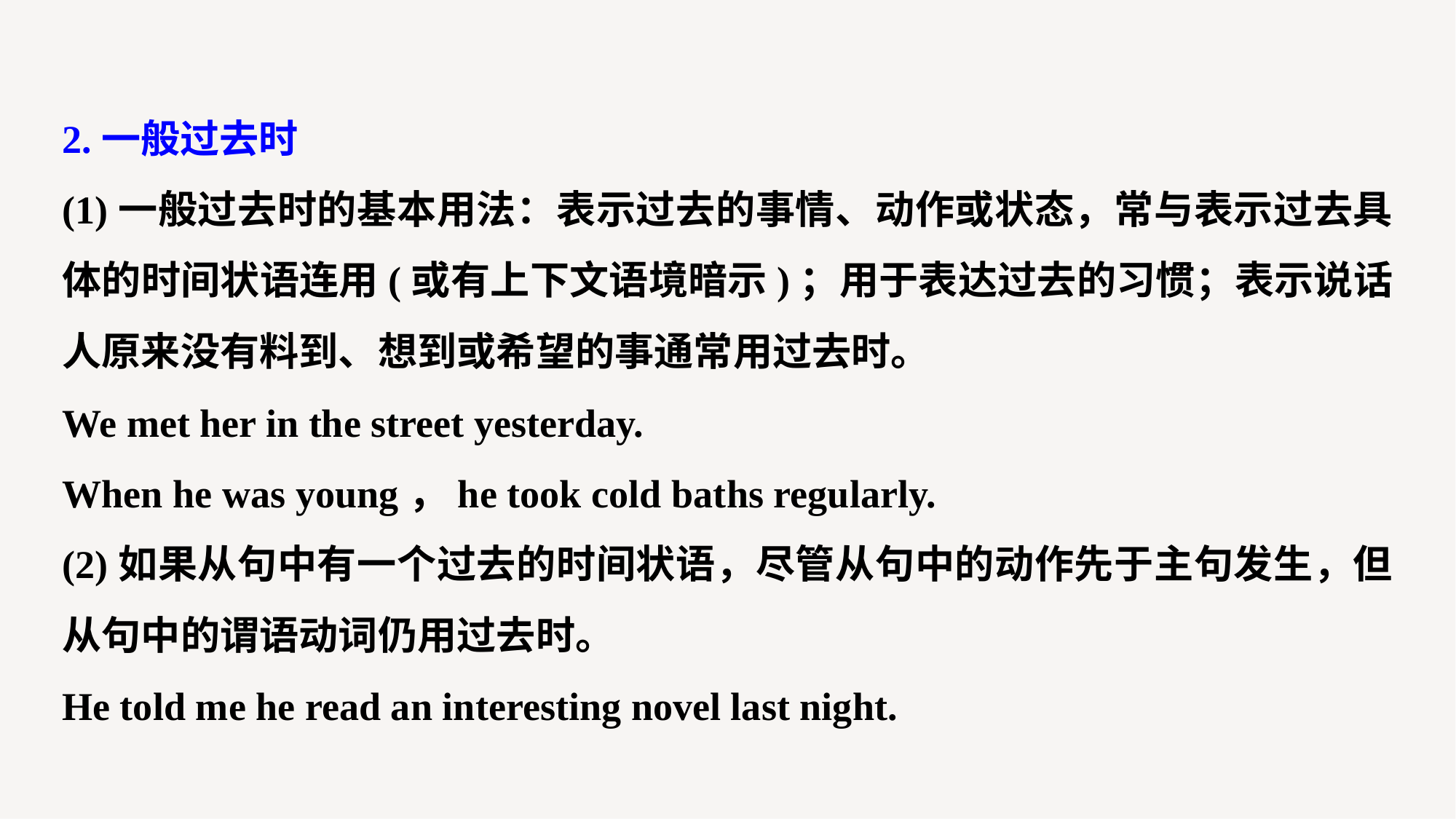

2.一般过去时
(1)一般过去时的基本用法：表示过去的事情、动作或状态，常与表示过去具体的时间状语连用(或有上下文语境暗示)；用于表达过去的习惯；表示说话人原来没有料到、想到或希望的事通常用过去时。
We met her in the street yesterday.
When he was young，he took cold baths regularly.
(2)如果从句中有一个过去的时间状语，尽管从句中的动作先于主句发生，但从句中的谓语动词仍用过去时。
He told me he read an interesting novel last night.